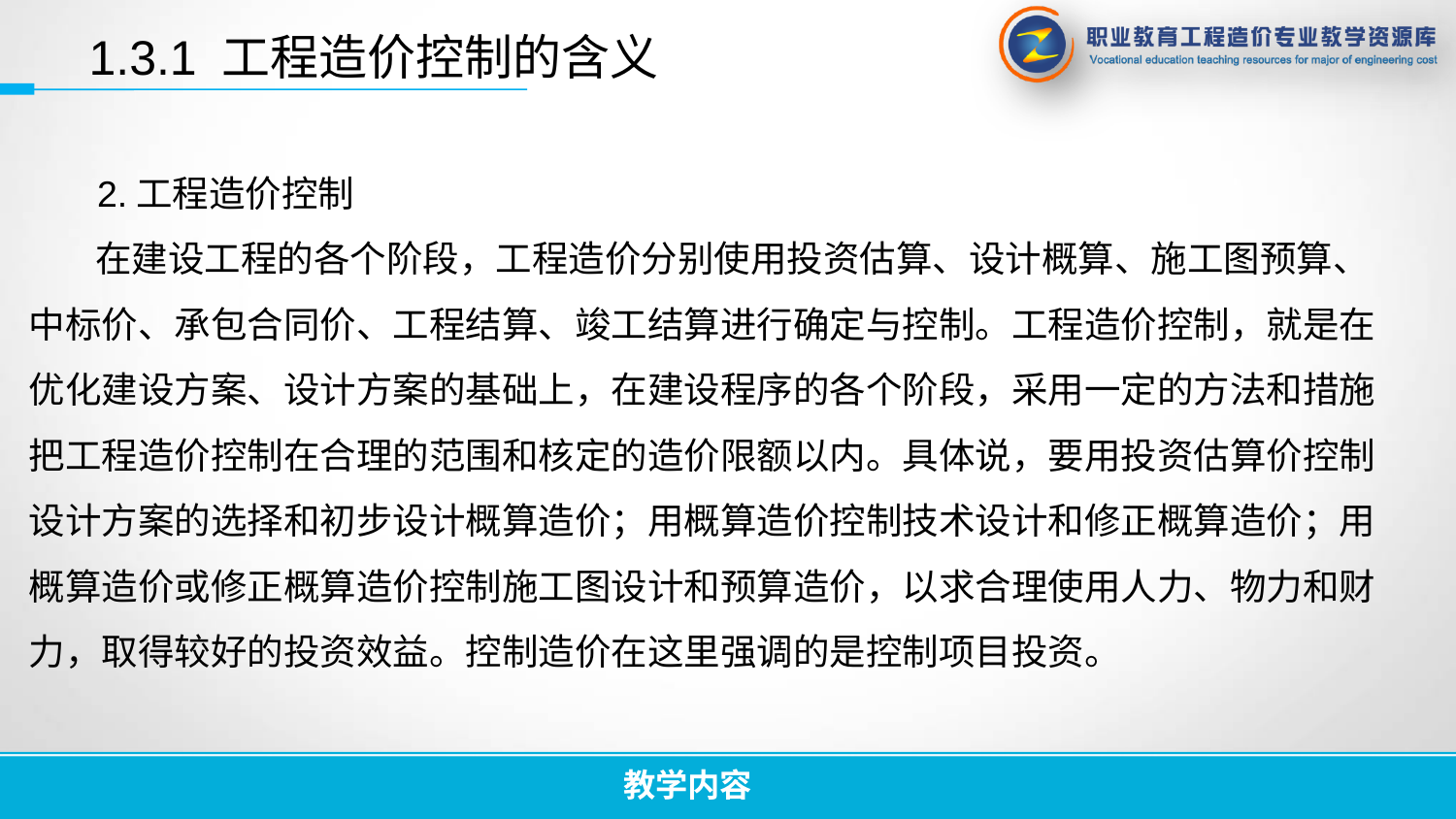

1.3.1 工程造价控制的含义
        2.工程造价控制
       在建设工程的各个阶段，工程造价分别使用投资估算、设计概算、施工图预算、中标价、承包合同价、工程结算、竣工结算进行确定与控制。工程造价控制，就是在优化建设方案、设计方案的基础上，在建设程序的各个阶段，采用一定的方法和措施把工程造价控制在合理的范围和核定的造价限额以内。具体说，要用投资估算价控制设计方案的选择和初步设计概算造价；用概算造价控制技术设计和修正概算造价；用概算造价或修正概算造价控制施工图设计和预算造价，以求合理使用人力、物力和财力，取得较好的投资效益。控制造价在这里强调的是控制项目投资。
教学内容